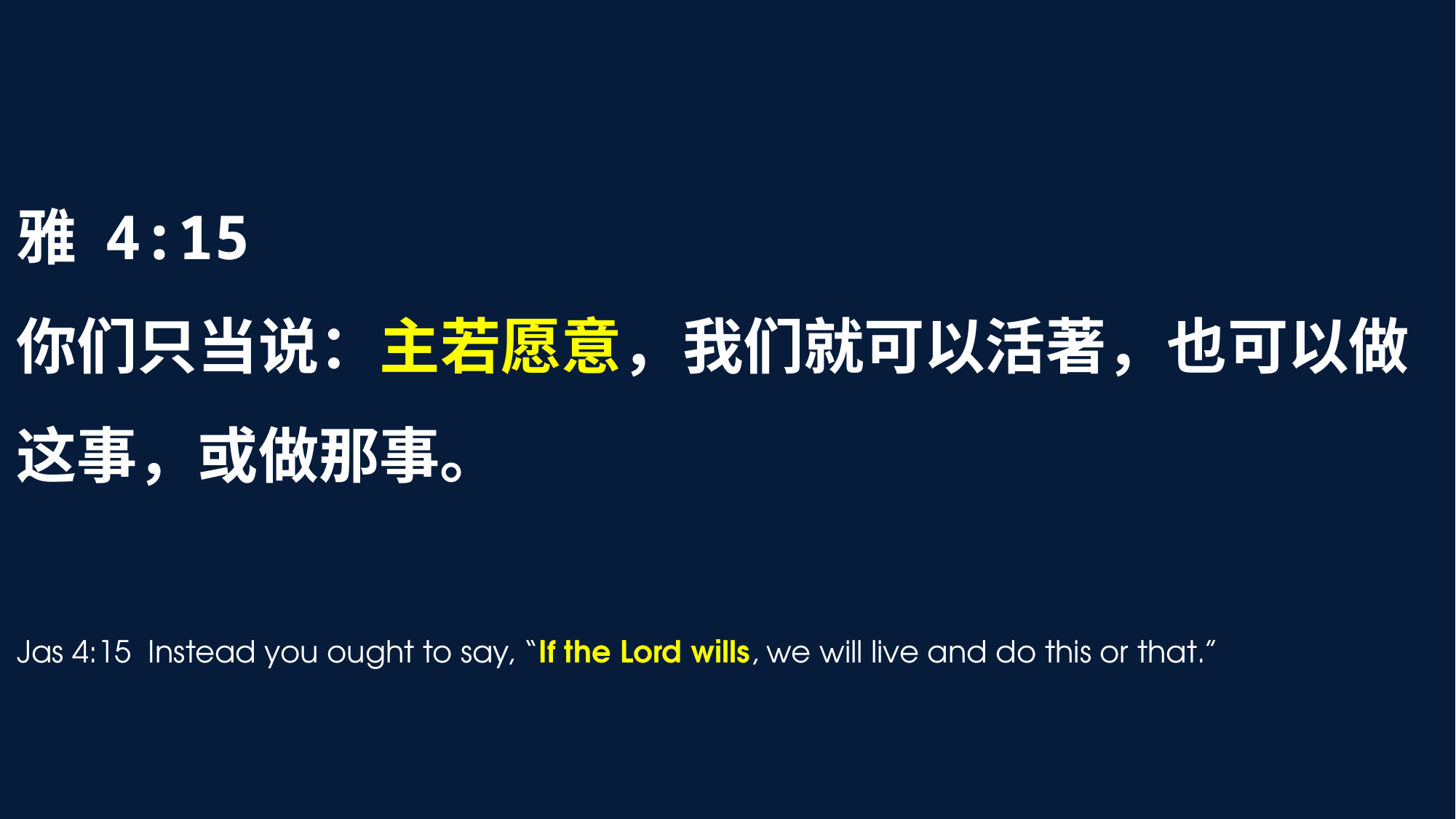

雅 4:15
你们只当说：主若愿意，我们就可以活著，也可以做这事，或做那事。
Jas 4:15  Instead you ought to say, “If the Lord wills, we will live and do this or that.”